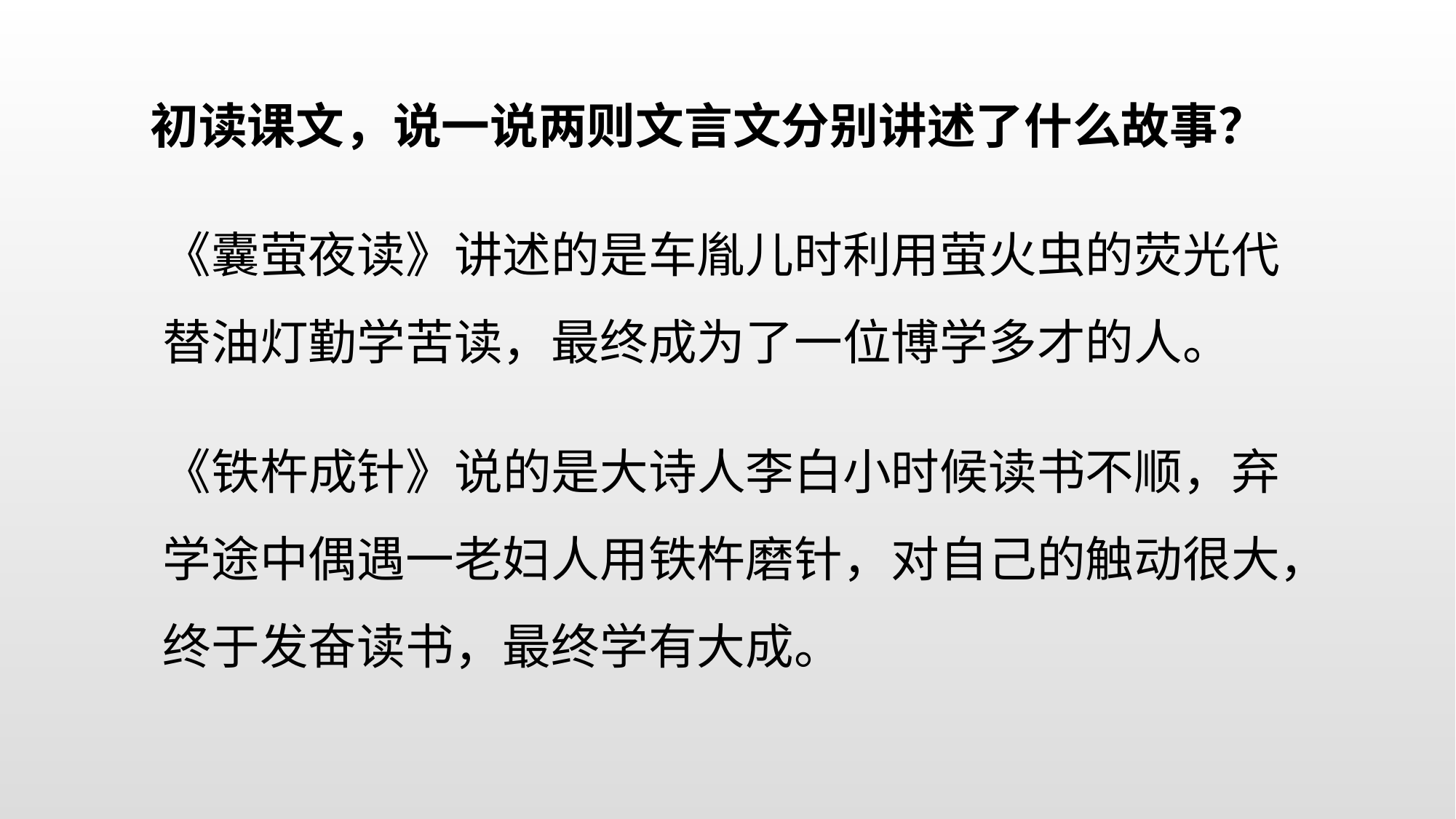

初读课文，说一说两则文言文分别讲述了什么故事？
《囊萤夜读》讲述的是车胤儿时利用萤火虫的荧光代替油灯勤学苦读，最终成为了一位博学多才的人。
《铁杵成针》说的是大诗人李白小时候读书不顺，弃学途中偶遇一老妇人用铁杵磨针，对自己的触动很大，终于发奋读书，最终学有大成。